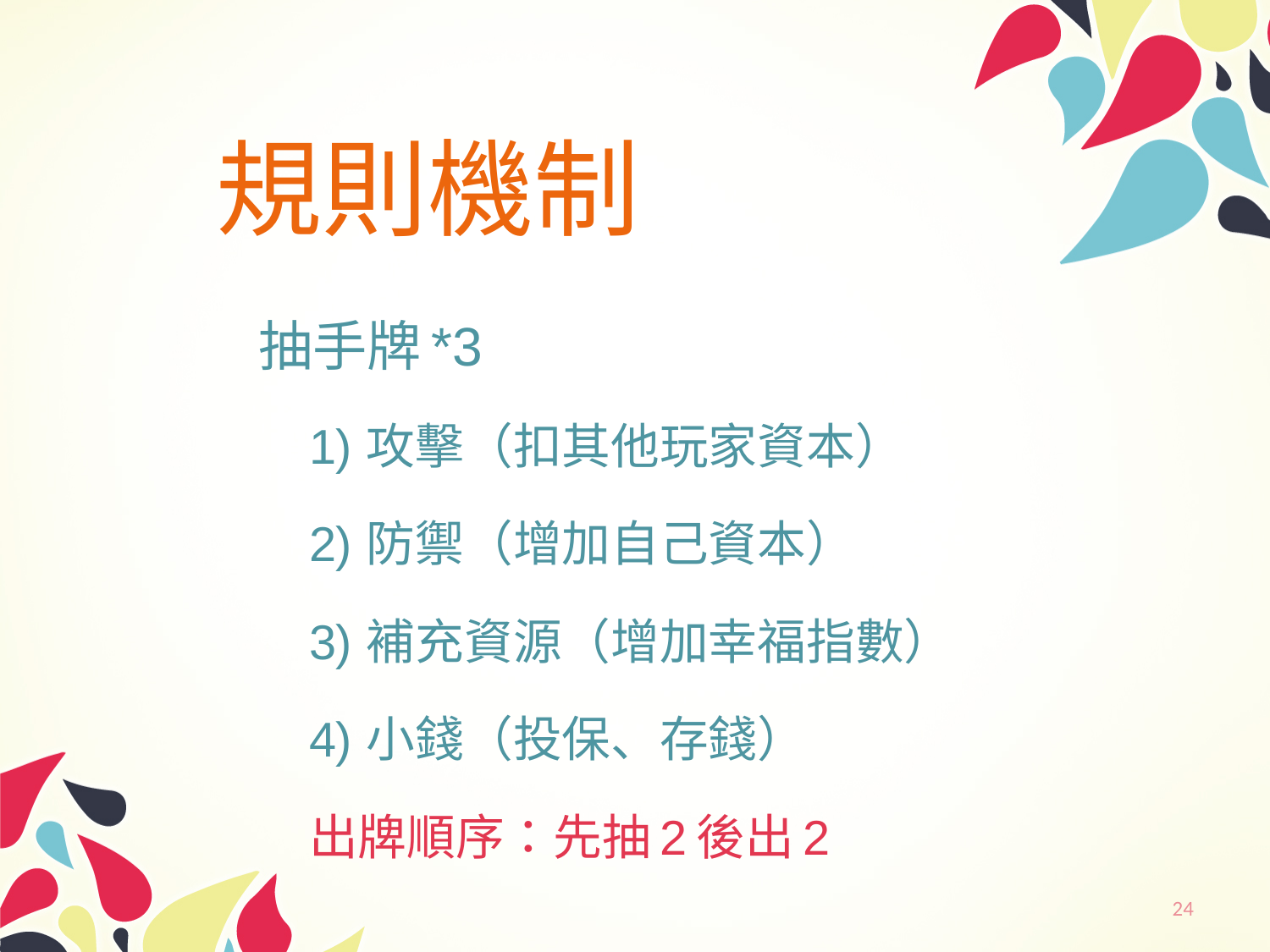

規則機制
抽手牌*3
攻擊（扣其他玩家資本）
防禦（增加自己資本）
補充資源（增加幸福指數）
小錢（投保、存錢）
出牌順序：先抽2後出2
24